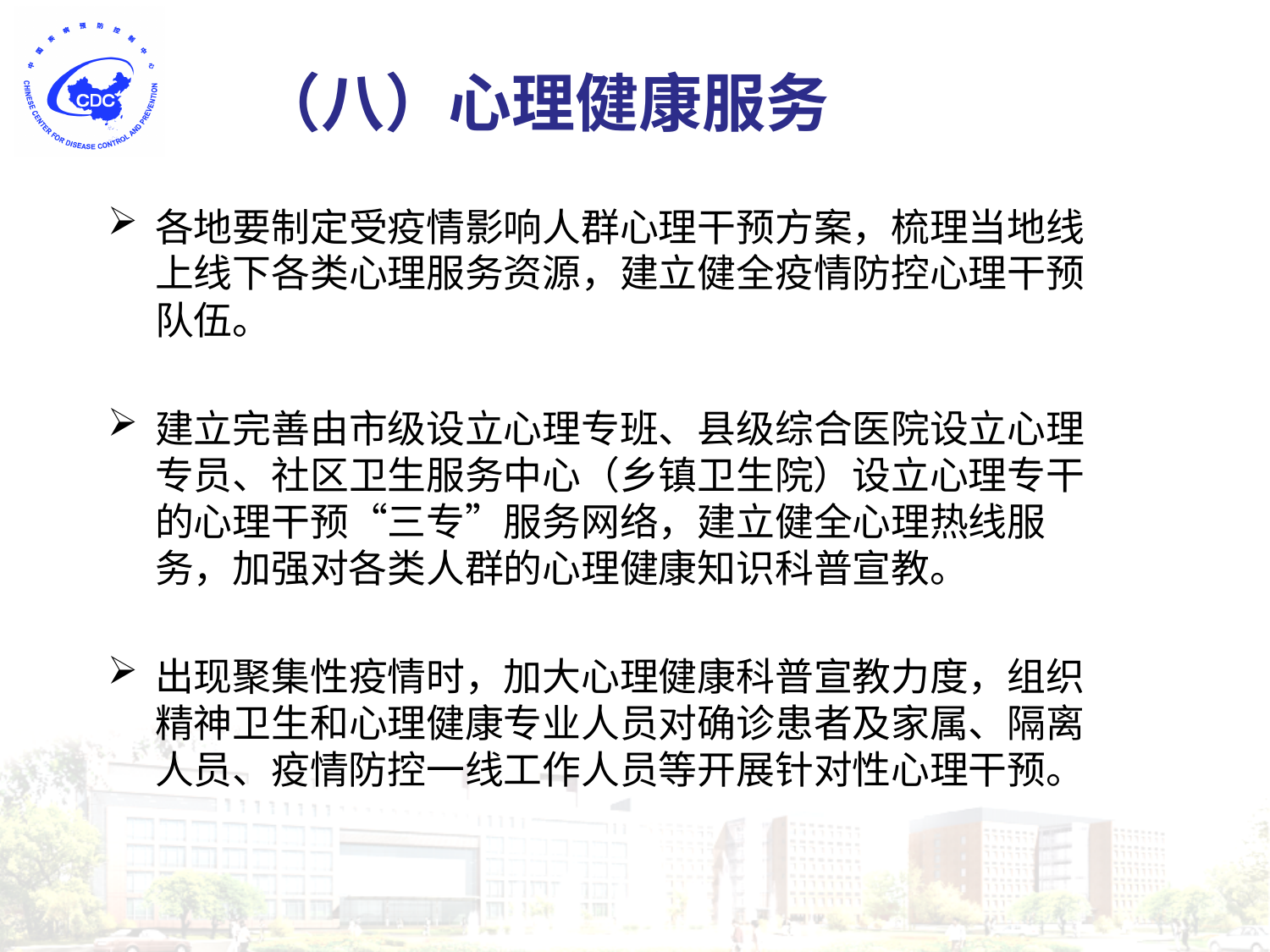

# （八）心理健康服务
各地要制定受疫情影响人群心理干预方案，梳理当地线上线下各类心理服务资源，建立健全疫情防控心理干预队伍。

建立完善由市级设立心理专班、县级综合医院设立心理专员、社区卫生服务中心（乡镇卫生院）设立心理专干的心理干预“三专”服务网络，建立健全心理热线服务，加强对各类人群的心理健康知识科普宣教。

出现聚集性疫情时，加大心理健康科普宣教力度，组织精神卫生和心理健康专业人员对确诊患者及家属、隔离人员、疫情防控一线工作人员等开展针对性心理干预。